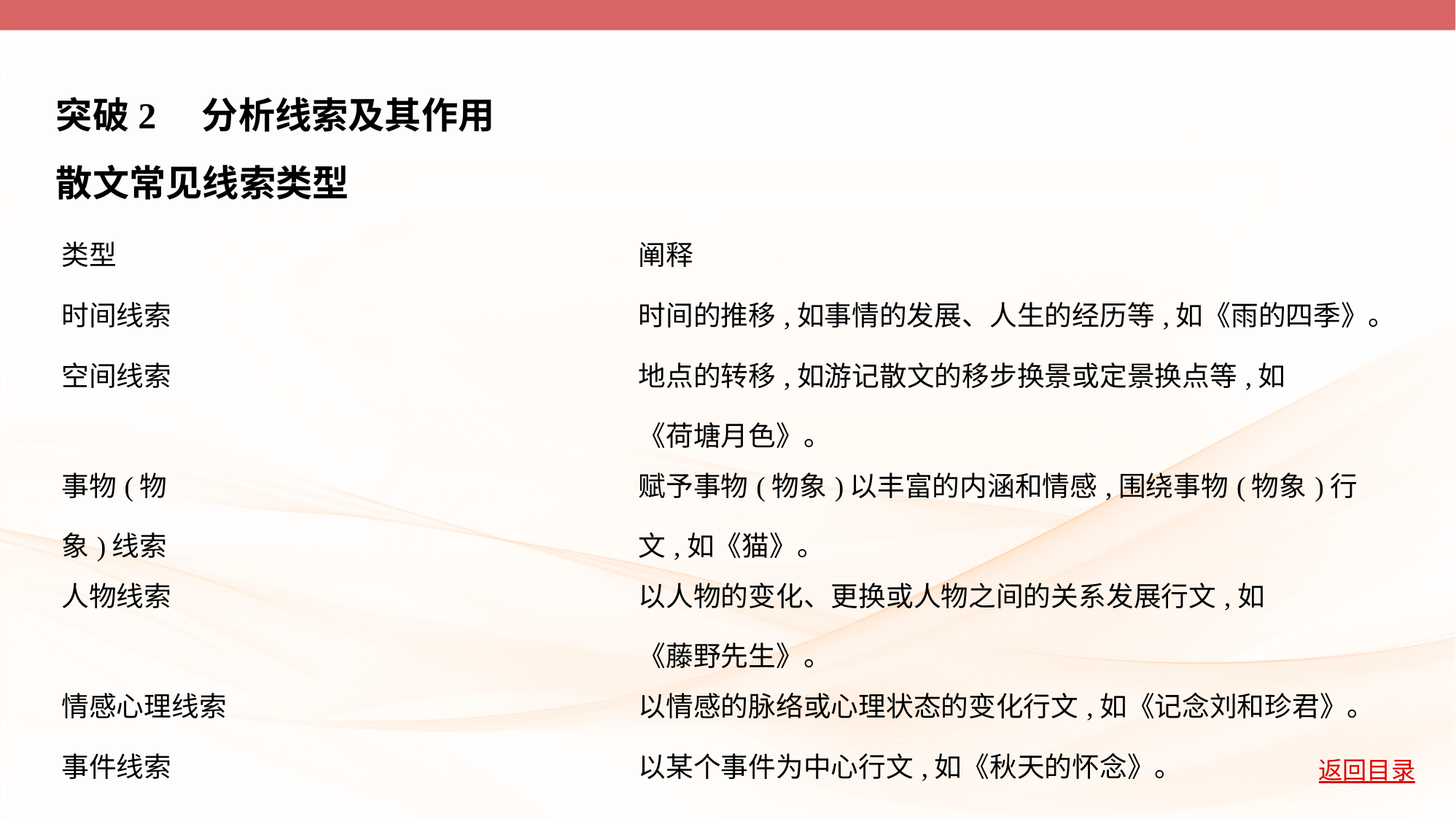

突破2　分析线索及其作用
散文常见线索类型
| 类型 | 阐释 |
| --- | --- |
| 时间线索 | 时间的推移,如事情的发展、人生的经历等,如《雨的四季》。 |
| 空间线索 | 地点的转移,如游记散文的移步换景或定景换点等,如 《荷塘月色》。 |
| 事物(物 象)线索 | 赋予事物(物象)以丰富的内涵和情感,围绕事物(物象)行 文,如《猫》。 |
| 人物线索 | 以人物的变化、更换或人物之间的关系发展行文,如 《藤野先生》。 |
| 情感心理线索 | 以情感的脉络或心理状态的变化行文,如《记念刘和珍君》。 |
| 事件线索 | 以某个事件为中心行文,如《秋天的怀念》。 |